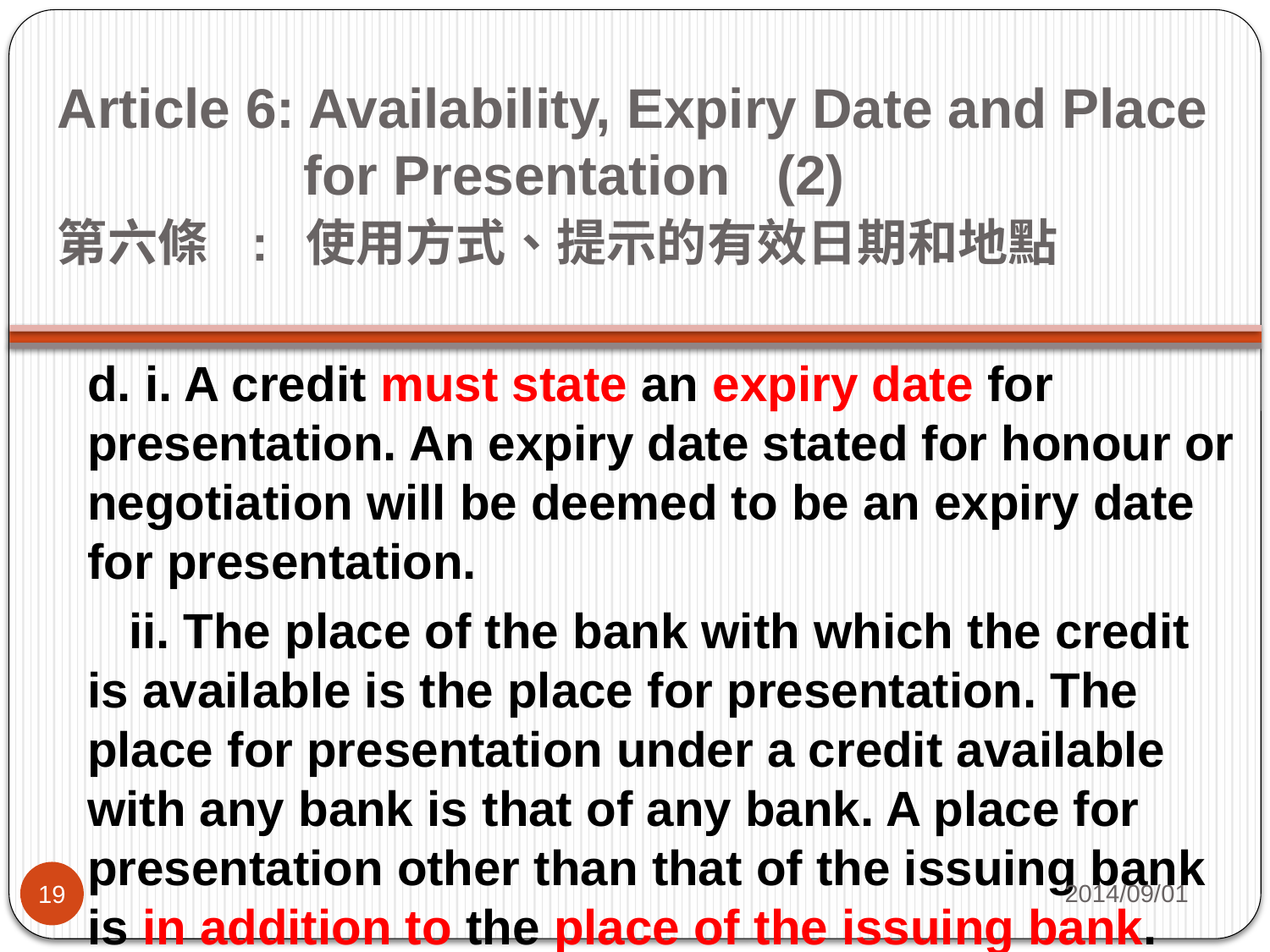

# Article 6: Availability, Expiry Date and Place for Presentation   (2) 第六條   :  使用方式、提示的有效日期和地點
d. i. A credit must state an expiry date for presentation. An expiry date stated for honour or negotiation will be deemed to be an expiry date for presentation.
   ii. The place of the bank with which the credit is available is the place for presentation. The place for presentation under a credit available with any bank is that of any bank. A place for  presentation other than that of the issuing bank is in addition to the place of the issuing bank.
2014/09/01
19